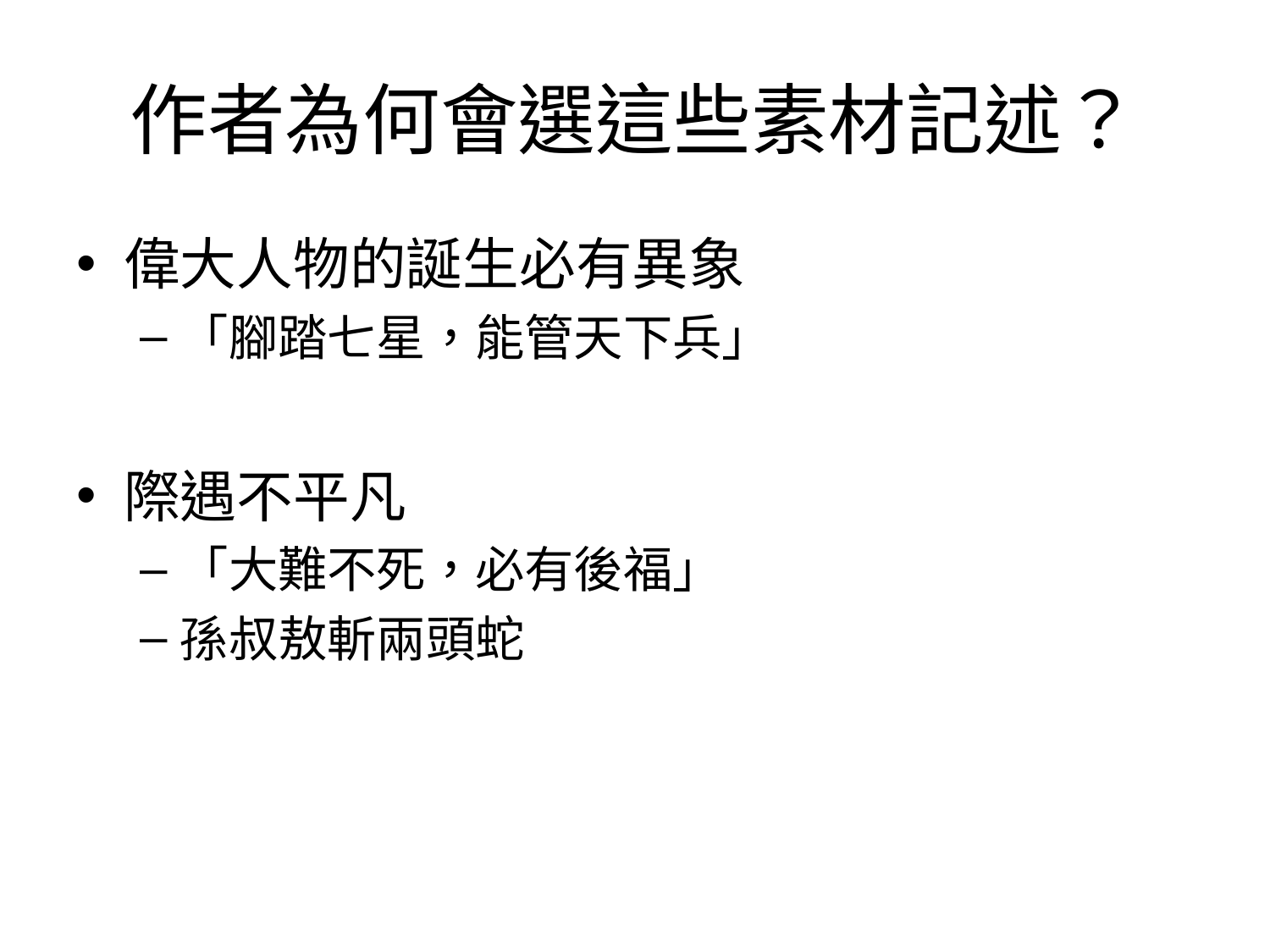

# 作者為何會選這些素材記述？
偉大人物的誕生必有異象
「腳踏七星，能管天下兵」

際遇不平凡
「大難不死，必有後福」
孫叔敖斬兩頭蛇